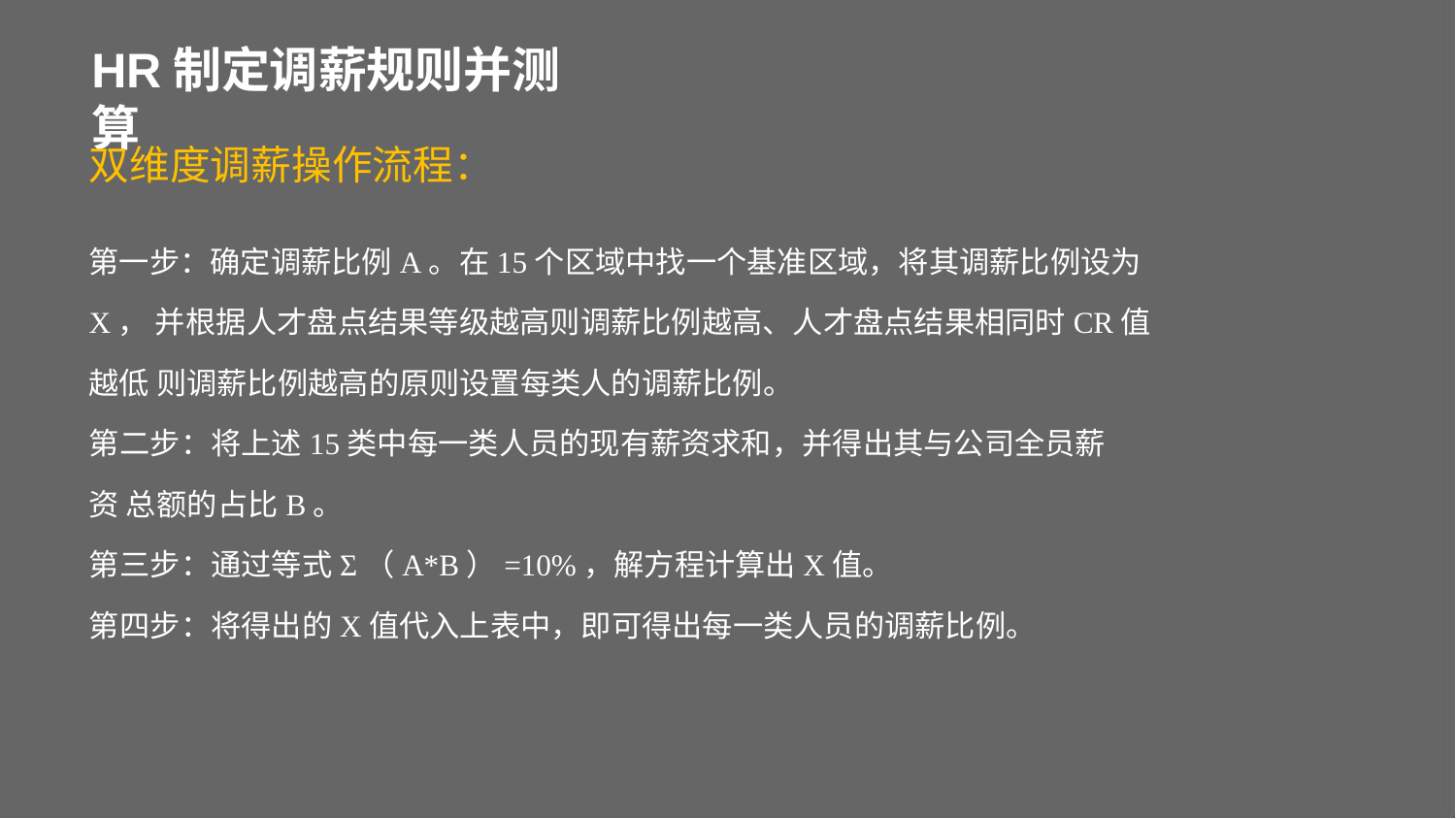

# HR制定调薪规则并测算
双维度调薪操作流程：
第一步：确定调薪比例A。在15个区域中找一个基准区域，将其调薪比例设为X， 并根据人才盘点结果等级越高则调薪比例越高、人才盘点结果相同时CR值越低 则调薪比例越高的原则设置每类人的调薪比例。
第二步：将上述15类中每一类人员的现有薪资求和，并得出其与公司全员薪资 总额的占比B。
第三步：通过等式Σ（A*B）=10%，解方程计算出X值。
第四步：将得出的X值代入上表中，即可得出每一类人员的调薪比例。